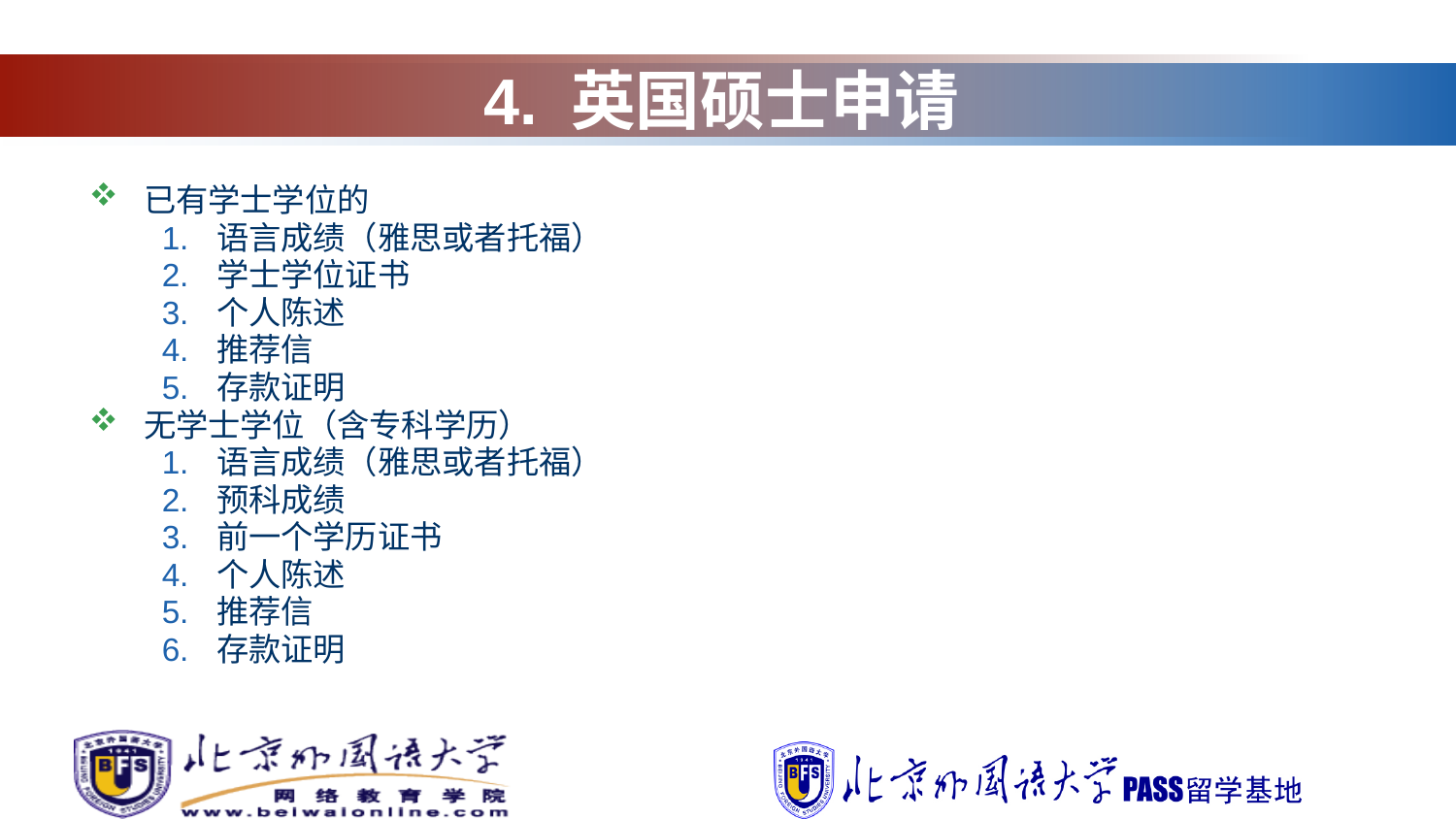

4. 英国硕士申请
已有学士学位的
语言成绩（雅思或者托福）
学士学位证书
个人陈述
推荐信
存款证明
无学士学位（含专科学历）
语言成绩（雅思或者托福）
预科成绩
前一个学历证书
个人陈述
推荐信
存款证明